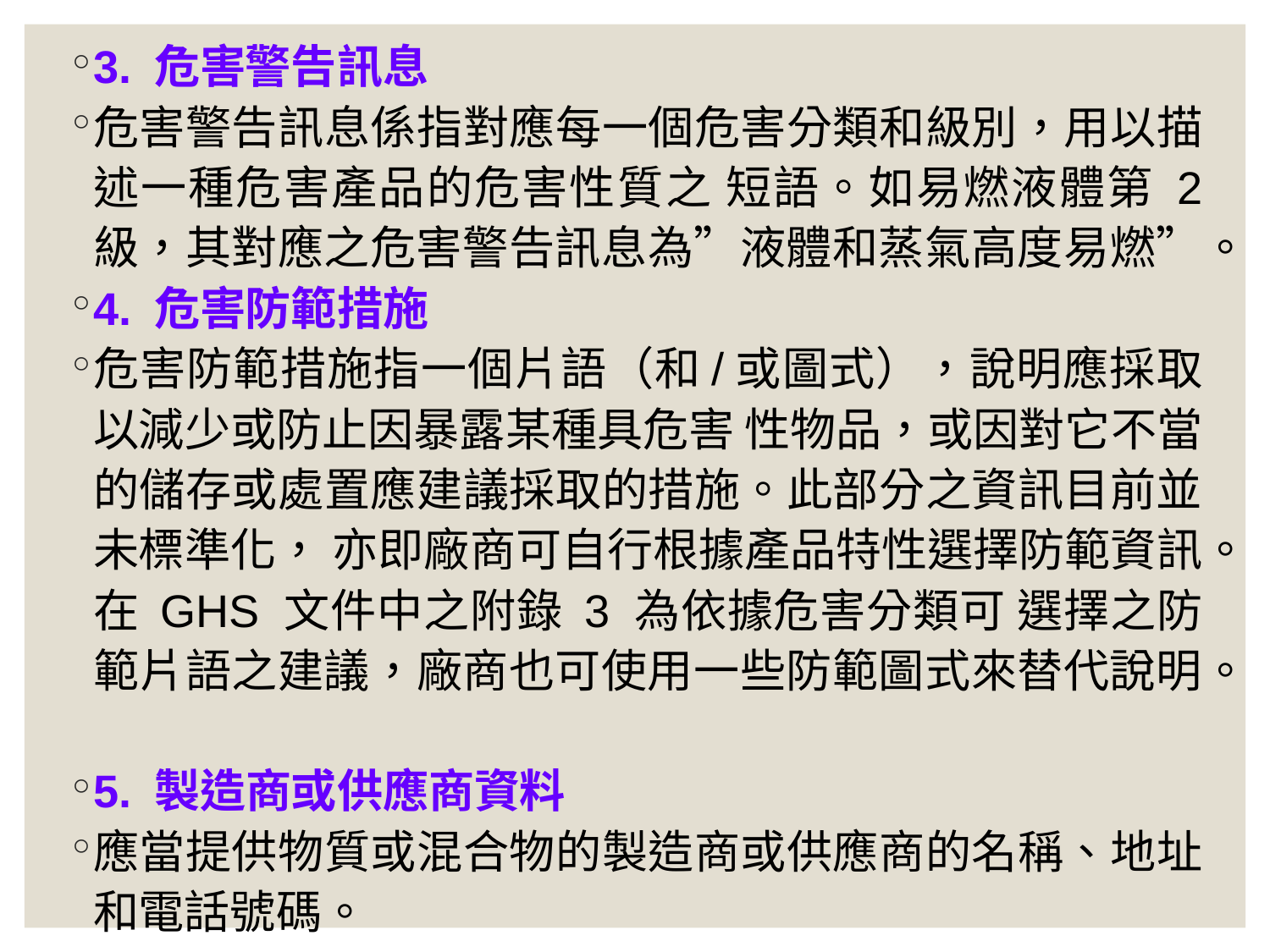

3. 危害警告訊息
危害警告訊息係指對應每一個危害分類和級別，用以描述一種危害產品的危害性質之 短語。如易燃液體第 2 級，其對應之危害警告訊息為”液體和蒸氣高度易燃”。
4. 危害防範措施
危害防範措施指一個片語（和/或圖式），說明應採取以減少或防止因暴露某種具危害 性物品，或因對它不當的儲存或處置應建議採取的措施。此部分之資訊目前並未標準化， 亦即廠商可自行根據產品特性選擇防範資訊。在 GHS 文件中之附錄 3 為依據危害分類可 選擇之防範片語之建議，廠商也可使用一些防範圖式來替代說明。
5. 製造商或供應商資料
應當提供物質或混合物的製造商或供應商的名稱、地址和電話號碼。